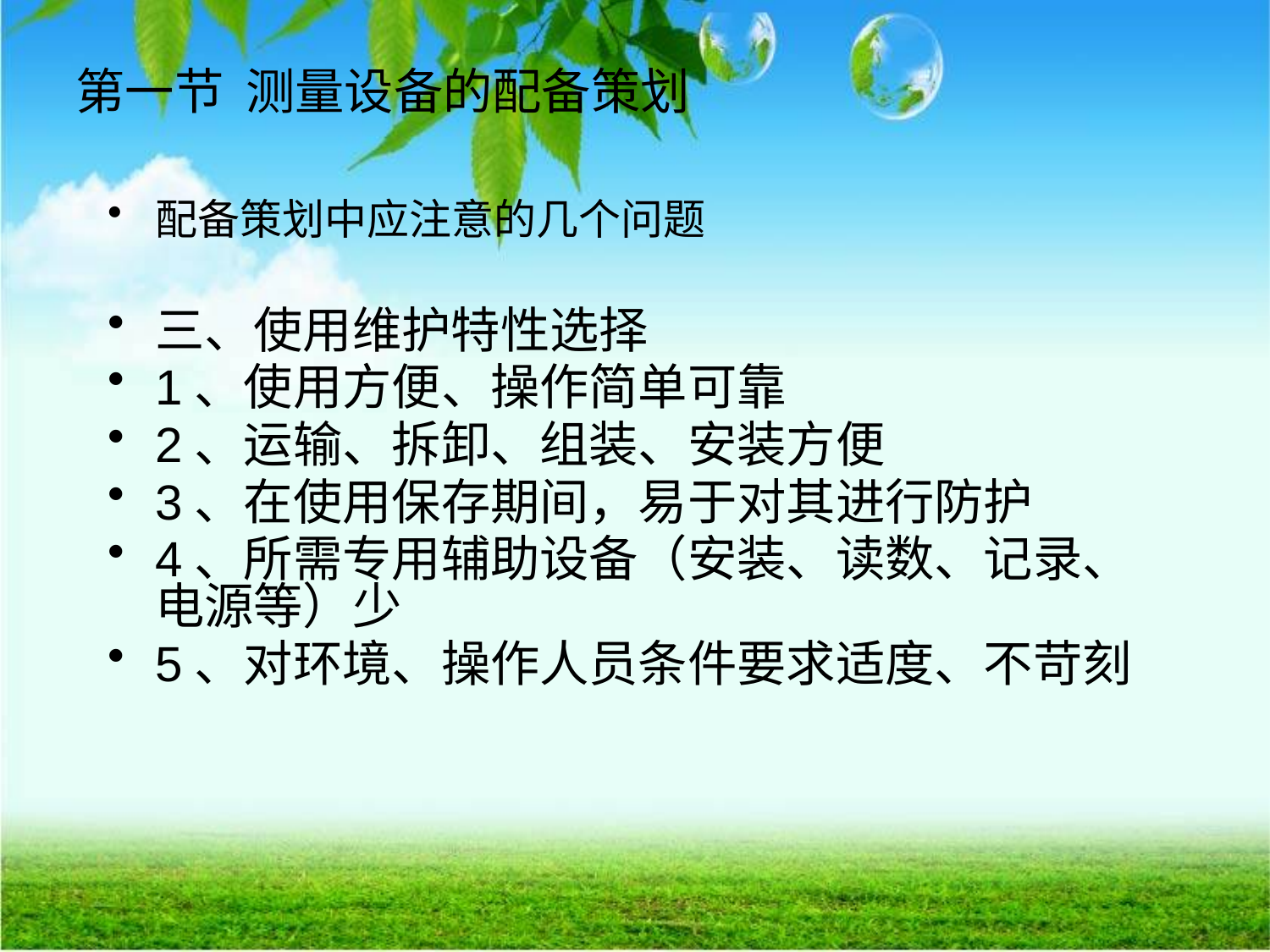

# 第一节  测量设备的配备策划
配备策划中应注意的几个问题

三、使用维护特性选择
1、使用方便、操作简单可靠
2、运输、拆卸、组装、安装方便
3、在使用保存期间，易于对其进行防护
4、所需专用辅助设备（安装、读数、记录、电源等）少
5、对环境、操作人员条件要求适度、不苛刻